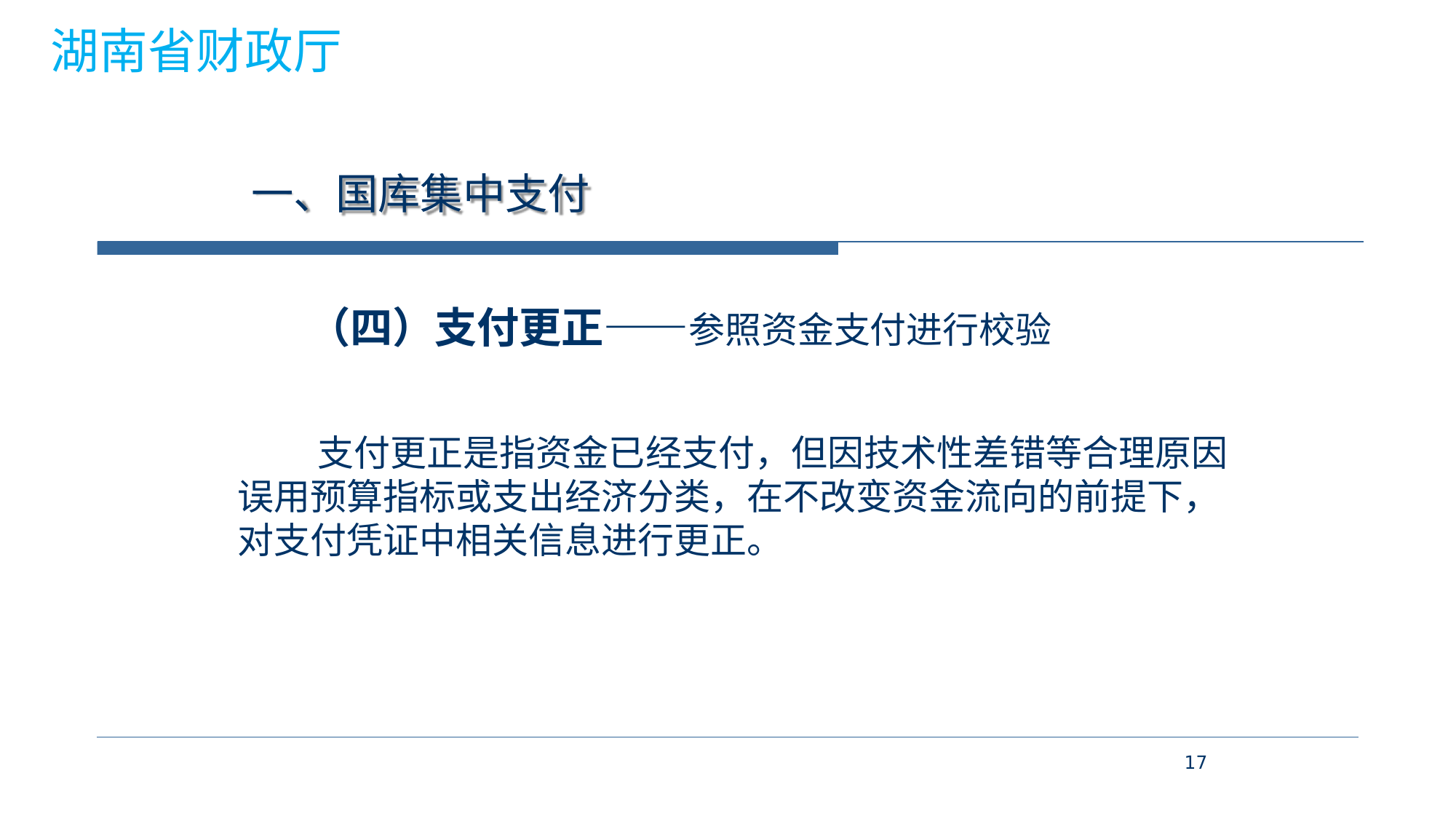

湖南省财政厅

# 一、国库集中支付
（四）支付更正——参照资金支付进行校验

支付更正是指资金已经支付，但因技术性差错等合理原因 误用预算指标或支出经济分类，在不改变资金流向的前提下，  对支付凭证中相关信息进行更正。

17